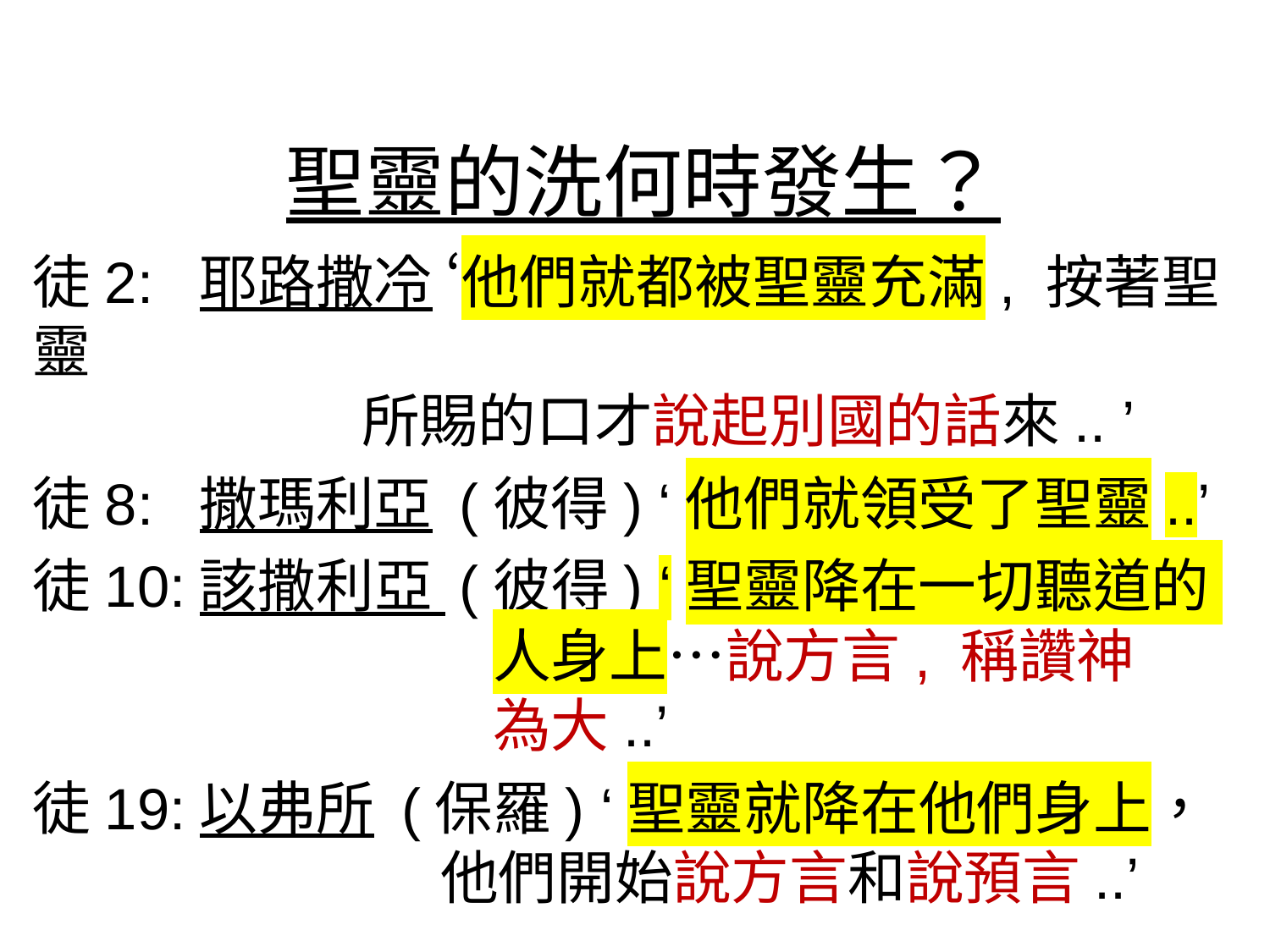

聖靈的洗何時發生？
徒2:  耶路撒冷 ‘他們就都被聖靈充滿, 按著聖靈
                        所賜的口才說起別國的話來.. ’

徒8:  撒瑪利亞 (彼得) ‘他們就領受了聖靈..’

徒10:該撒利亞 (彼得) ‘聖靈降在一切聽道的
                                  人身上…說方言, 稱讚神
                                  為大..’

徒19:以弗所 (保羅) ‘聖靈就降在他們身上，
                              他們開始說方言和說預言..’